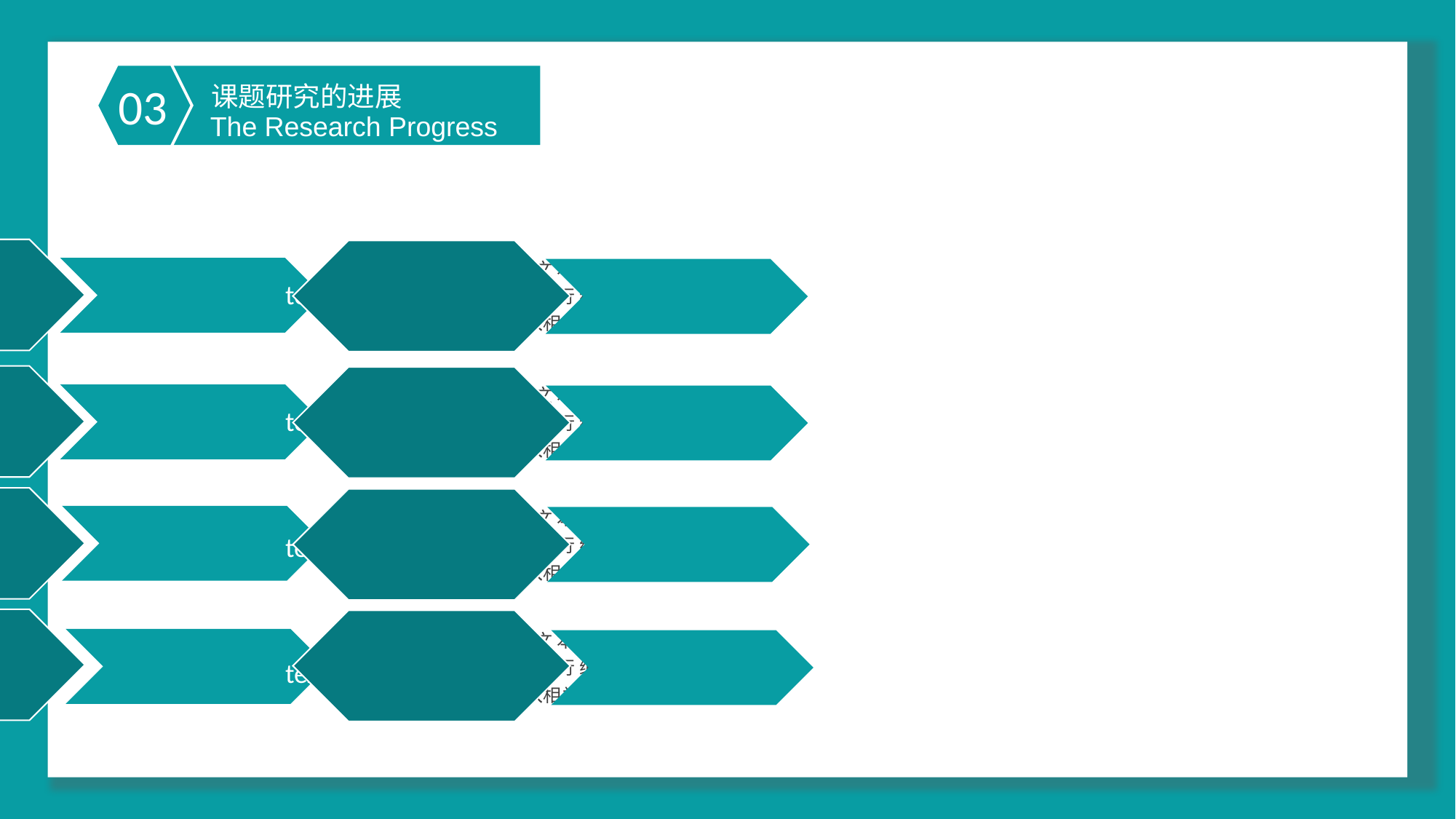

课题研究的进展

03
The Research Progress

text
text

text

text

点击文本框即可进行编辑输入相关
点击文本框即可进行编辑输入相关
点击文本框即可进行编辑输入相关
点击文本框即可进行编辑输入相关